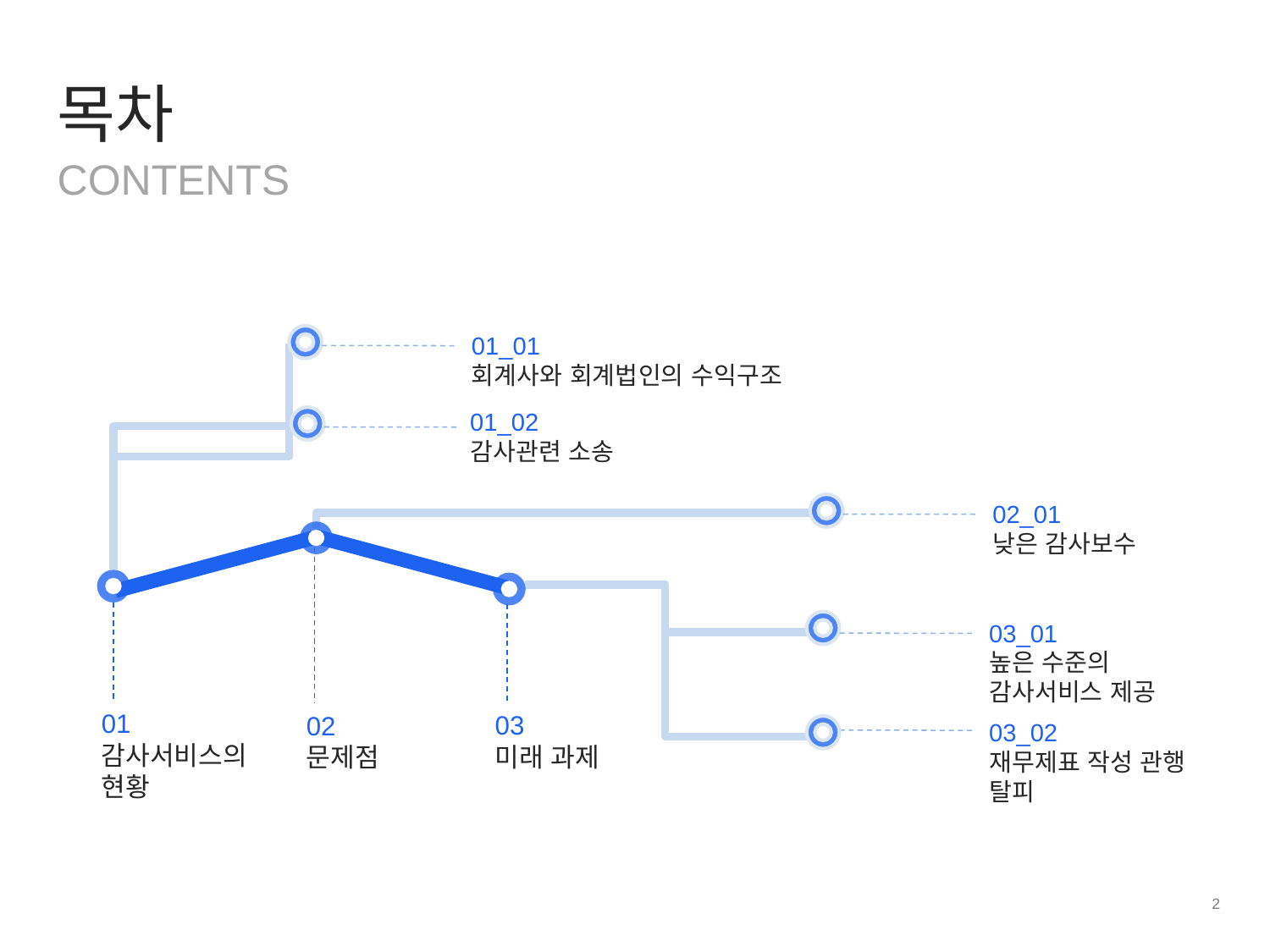

목차
CONTENTS
01_01
회계사와 회계법인의 수익구조

01_02
감사관련 소송

02_01
낮은 감사보수

03_01
높은 수준의
감사서비스 제공

01
감사서비스의 현황
03
미래 과제
02
문제점
03_02
재무제표 작성 관행
탈피